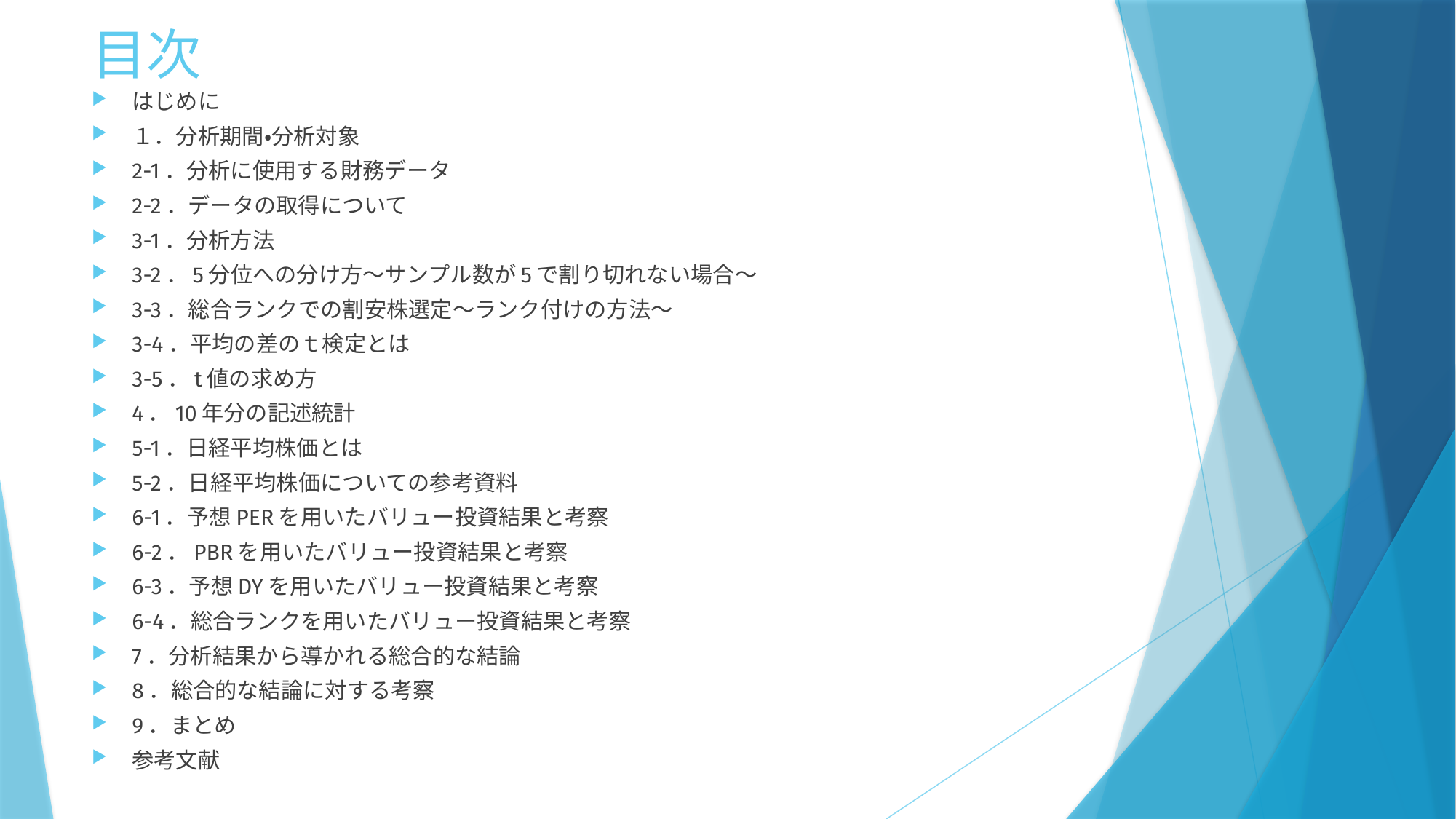

# 目次
はじめに
１．分析期間・分析対象
2-1．分析に使用する財務データ
2-2．データの取得について
3-1．分析方法
3-2．5分位への分け方～サンプル数が5で割り切れない場合～
3-3．総合ランクでの割安株選定～ランク付けの方法～
3-4．平均の差のｔ検定とは
3-5．t値の求め方
4．10年分の記述統計
5-1．日経平均株価とは
5-2．日経平均株価についての参考資料
6-1．予想PERを用いたバリュー投資結果と考察
6-2．PBRを用いたバリュー投資結果と考察
6-3．予想DYを用いたバリュー投資結果と考察
6-4．総合ランクを用いたバリュー投資結果と考察
7．分析結果から導かれる総合的な結論
8．総合的な結論に対する考察
9．まとめ
参考文献